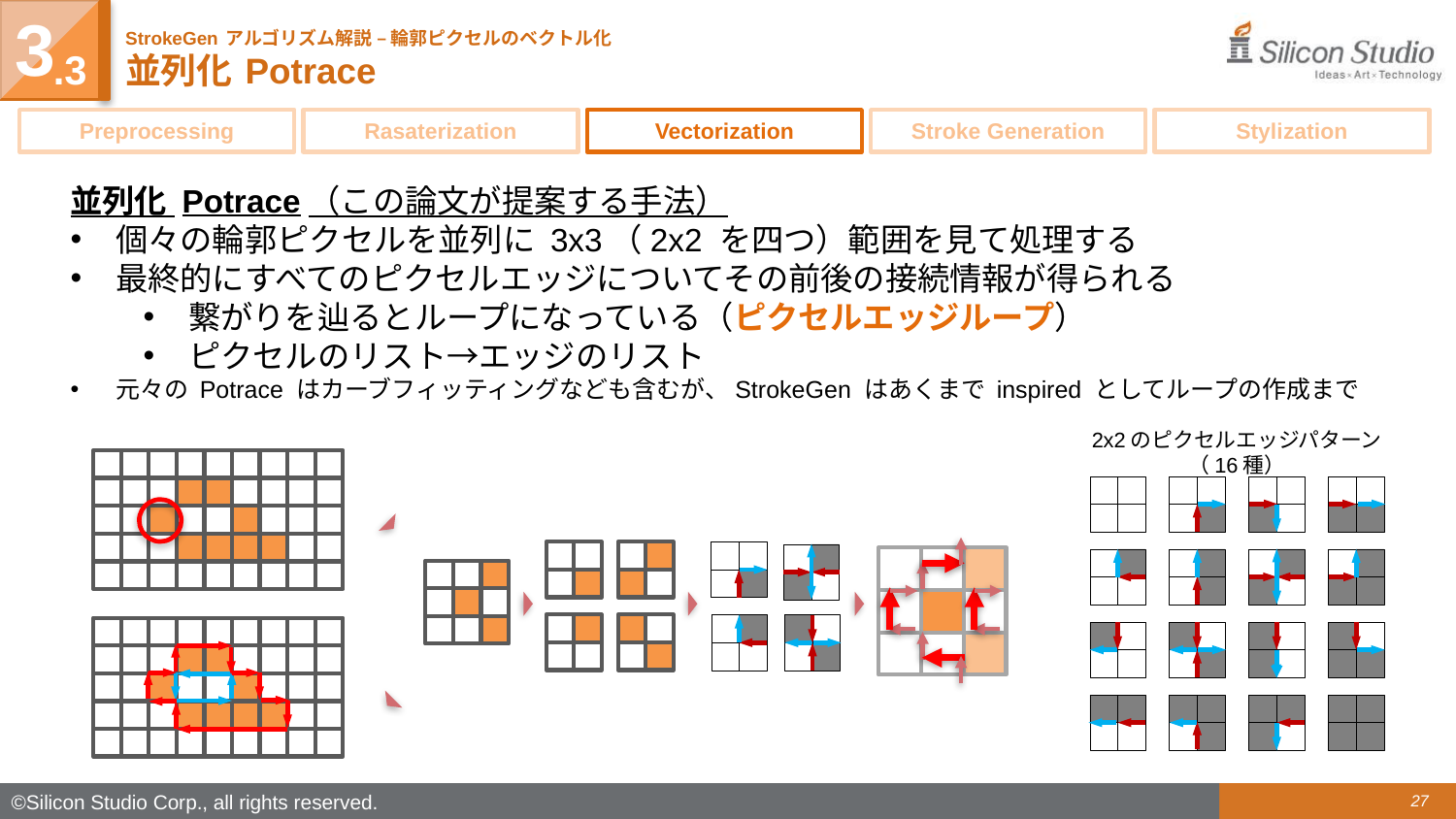

3
# StrokeGen アルゴリズム解説 – 輪郭ピクセルのベクトル化 並列化 Potrace
.3
Preprocessing
Rasaterization
Vectorization
Stroke Generation
Stylization
並列化 Potrace（この論文が提案する手法）
個々の輪郭ピクセルを並列に 3x3（2x2 を四つ）範囲を見て処理する
最終的にすべてのピクセルエッジについてその前後の接続情報が得られる
繋がりを辿るとループになっている（ピクセルエッジループ）
ピクセルのリスト→エッジのリスト
元々の Potrace はカーブフィッティングなども含むが、StrokeGen はあくまで inspired としてループの作成まで
2x2のピクセルエッジパターン
（16種）